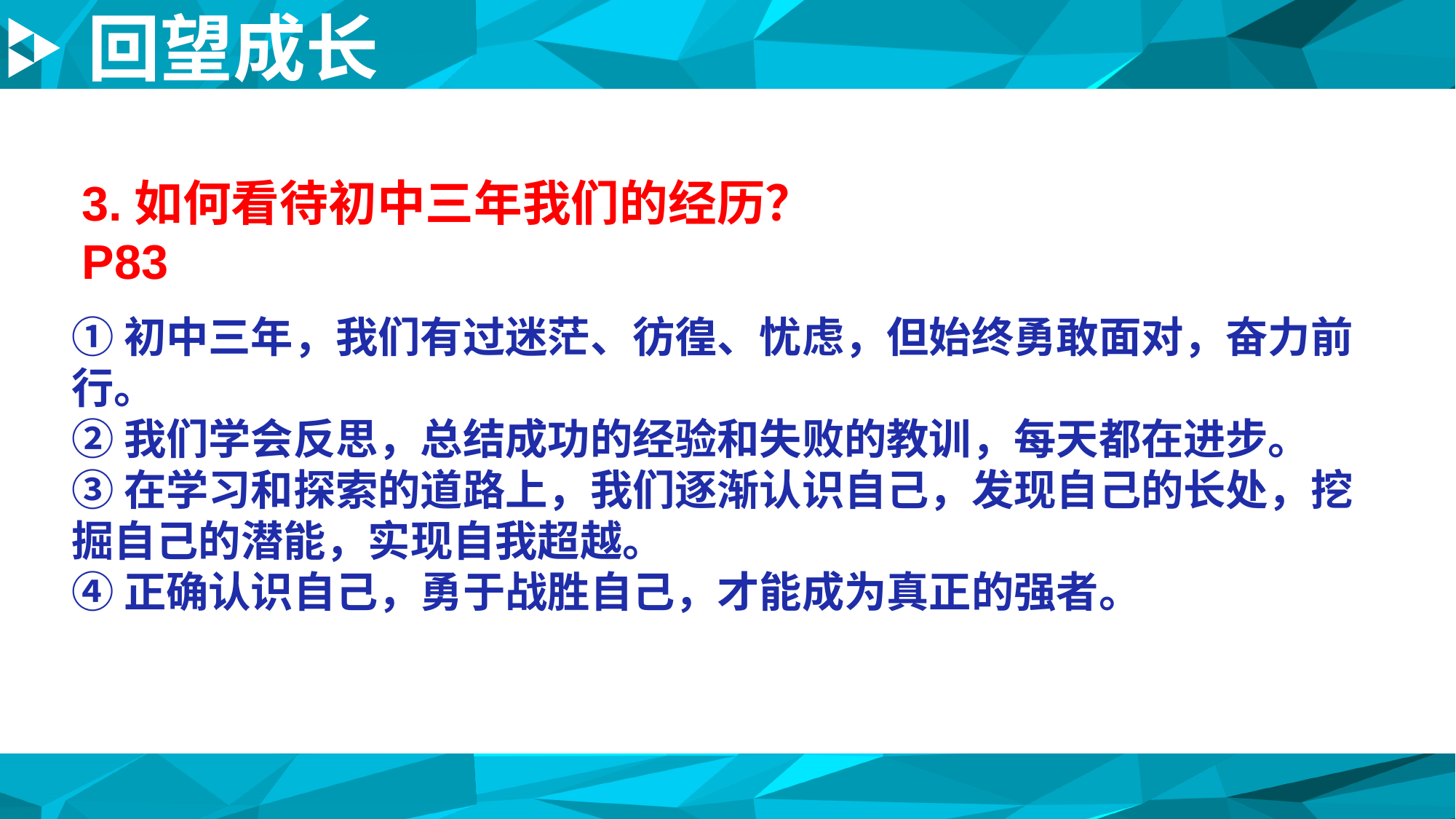

回望成长
3.如何看待初中三年我们的经历？P83

①初中三年，我们有过迷茫、彷徨、忧虑，但始终勇敢面对，奋力前行。
②我们学会反思，总结成功的经验和失败的教训，每天都在进步。
③在学习和探索的道路上，我们逐渐认识自己，发现自己的长处，挖掘自己的潜能，实现自我超越。
④正确认识自己，勇于战胜自己，才能成为真正的强者。
TEXT  HERE
TEXT  HERE
TEXT  HERE
TEXT HERE TEXT HERE
TEXT HERE TEXT HERE
TEXT HERE TEXT HERE
TEXT HERE TEXT HERE